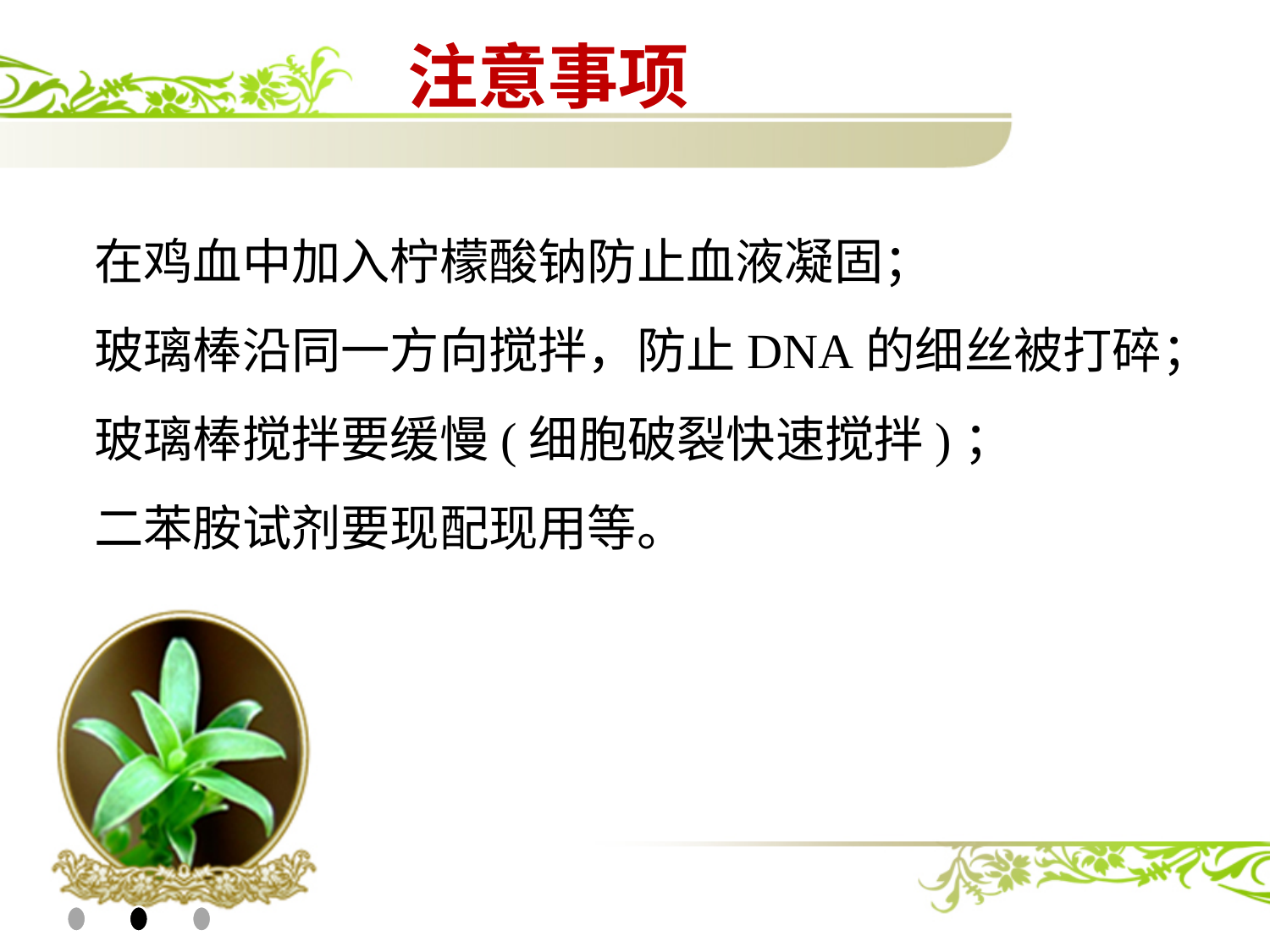

注意事项
在鸡血中加入柠檬酸钠防止血液凝固；
玻璃棒沿同一方向搅拌，防止DNA的细丝被打碎；
玻璃棒搅拌要缓慢(细胞破裂快速搅拌)；
二苯胺试剂要现配现用等。